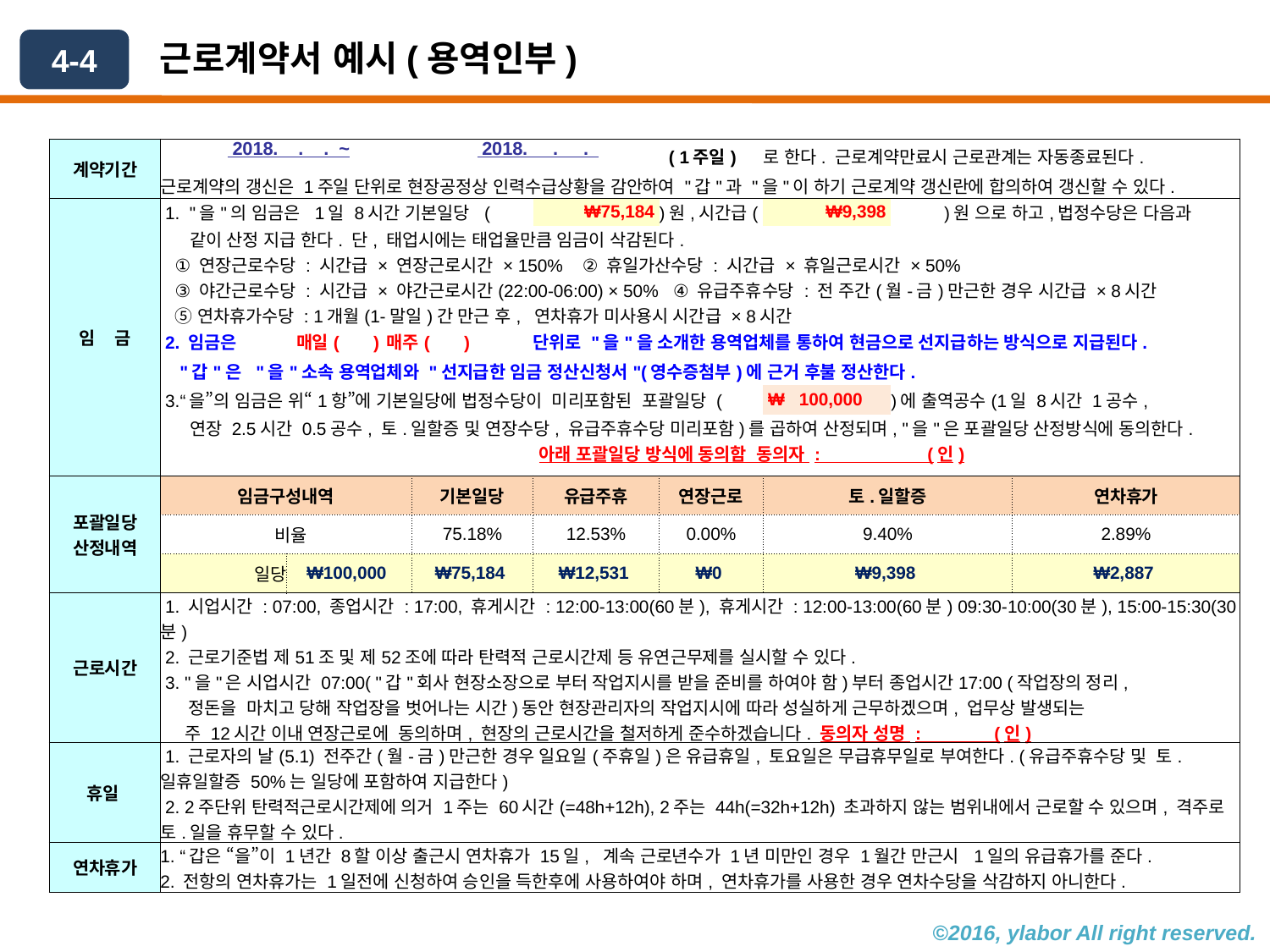

4-4
 근로계약서 예시(용역인부)
| 계약기간 | 2018. . . ~ |  |  | 2018. . . |  | ( 1주일) | 로 한다. 근로계약만료시 근로관계는 자동종료된다. |  |  |
| --- | --- | --- | --- | --- | --- | --- | --- | --- | --- |
|  | 근로계약의 갱신은 1주일 단위로 현장공정상 인력수급상황을 감안하여 "갑"과 "을"이 하기 근로계약 갱신란에 합의하여 갱신할 수 있다. |  |  |  |  |  |  |  |  |
| 임 금 | 1. "을"의 임금은 1일 8시간 기본일당 ( |  |  |  | ₩75,184 | )원,시간급( | ₩9,398 | )원 으로 하고,법정수당은 다음과 |  |
|  | 같이 산정 지급 한다. 단, 태업시에는 태업율만큼 임금이 삭감된다. ① 연장근로수당 : 시간급 × 연장근로시간 × 150% ② 휴일가산수당 : 시간급 × 휴일근로시간 × 50% ③ 야간근로수당 : 시간급 × 야간근로시간(22:00-06:00) × 50% ④ 유급주휴수당 : 전 주간(월-금)만근한 경우 시간급 × 8시간 ⑤ 연차휴가수당 : 1개월(1-말일)간 만근 후, 연차휴가 미사용시 시간급 × 8시간 |  |  |  |  |  |  |  |  |
|  | 2. 임금은 | 매일( ) | 매주( ) |  | 단위로 "을"을 소개한 용역업체를 통하여 현금으로 선지급하는 방식으로 지급된다. |  |  |  |  |
|  | "갑"은 "을"소속 용역업체와 "선지급한 임금 정산신청서"(영수증첨부)에 근거 후불 정산한다. |  |  |  |  |  |  |  |  |
|  | 3.“을”의 임금은 위“1항”에 기본일당에 법정수당이 미리포함된 포괄일당 ( |  |  |  |  |  | ₩ 100,000 | )에 출역공수(1일 8시간 1공수, |  |
|  | 연장 2.5시간 0.5공수, 토.일할증 및 연장수당, 유급주휴수당 미리포함)를 곱하여 산정되며, "을"은 포괄일당 산정방식에 동의한다. 아래 포괄일당 방식에 동의함 동의자 : (인) |  |  |  |  |  |  |  |  |
| 포괄일당 산정내역 | 임금구성내역 |  |  | 기본일당 | 유급주휴 | 연장근로 | 토.일할증 |  | 연차휴가 |
|  | 비율 |  |  | 75.18% | 12.53% | 0.00% | 9.40% |  | 2.89% |
|  | 일당 | ₩100,000 |  | ₩75,184 | ₩12,531 | ₩0 | ₩9,398 |  | ₩2,887 |
| 근로시간 | 1. 시업시간 : 07:00, 종업시간 : 17:00, 휴게시간 : 12:00-13:00(60분), 휴게시간 : 12:00-13:00(60분) 09:30-10:00(30분), 15:00-15:30(30분) 2. 근로기준법 제51조 및 제52조에 따라 탄력적 근로시간제 등 유연근무제를 실시할 수 있다. 3. "을"은 시업시간 07:00( "갑"회사 현장소장으로 부터 작업지시를 받을 준비를 하여야 함)부터 종업시간17:00 (작업장의 정리, 정돈을 마치고 당해 작업장을 벗어나는 시간)동안 현장관리자의 작업지시에 따라 성실하게 근무하겠으며, 업무상 발생되는 주 12시간 이내 연장근로에 동의하며, 현장의 근로시간을 철저하게 준수하겠습니다. 동의자 성명 : (인) |  |  |  |  |  |  |  |  |
| 휴일 | 1. 근로자의 날(5.1) 전주간(월-금)만근한 경우 일요일(주휴일)은 유급휴일, 토요일은 무급휴무일로 부여한다. (유급주휴수당 및 토.일휴일할증 50%는 일당에 포함하여 지급한다) 2. 2주단위 탄력적근로시간제에 의거 1주는 60시간(=48h+12h), 2주는 44h(=32h+12h) 초과하지 않는 범위내에서 근로할 수 있으며, 격주로 토.일을 휴무할 수 있다. |  |  |  |  |  |  |  |  |
| 연차휴가 | 1. “갑은 “을”이 1년간 8할 이상 출근시 연차휴가 15일, 계속 근로년수가 1년 미만인 경우 1월간 만근시 1일의 유급휴가를 준다. 2. 전항의 연차휴가는 1일전에 신청하여 승인을 득한후에 사용하여야 하며, 연차휴가를 사용한 경우 연차수당을 삭감하지 아니한다. |  |  |  |  |  |  |  |  |